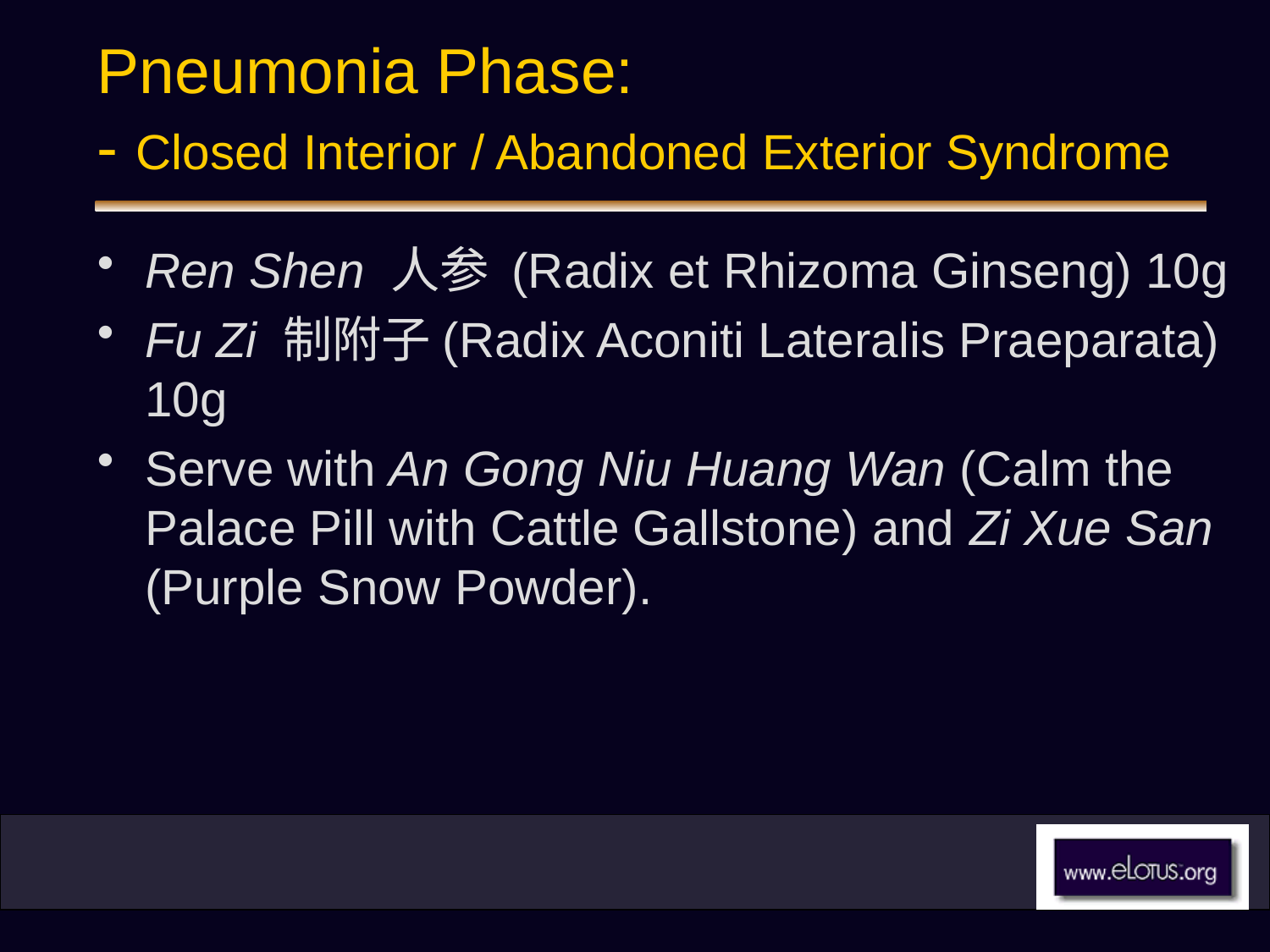

# Pneumonia Phase: - Closed Interior / Abandoned Exterior Syndrome
Ren Shen 人参 (Radix et Rhizoma Ginseng) 10g
Fu Zi 制附子(Radix Aconiti Lateralis Praeparata) 10g
Serve with An Gong Niu Huang Wan (Calm the Palace Pill with Cattle Gallstone) and Zi Xue San (Purple Snow Powder).